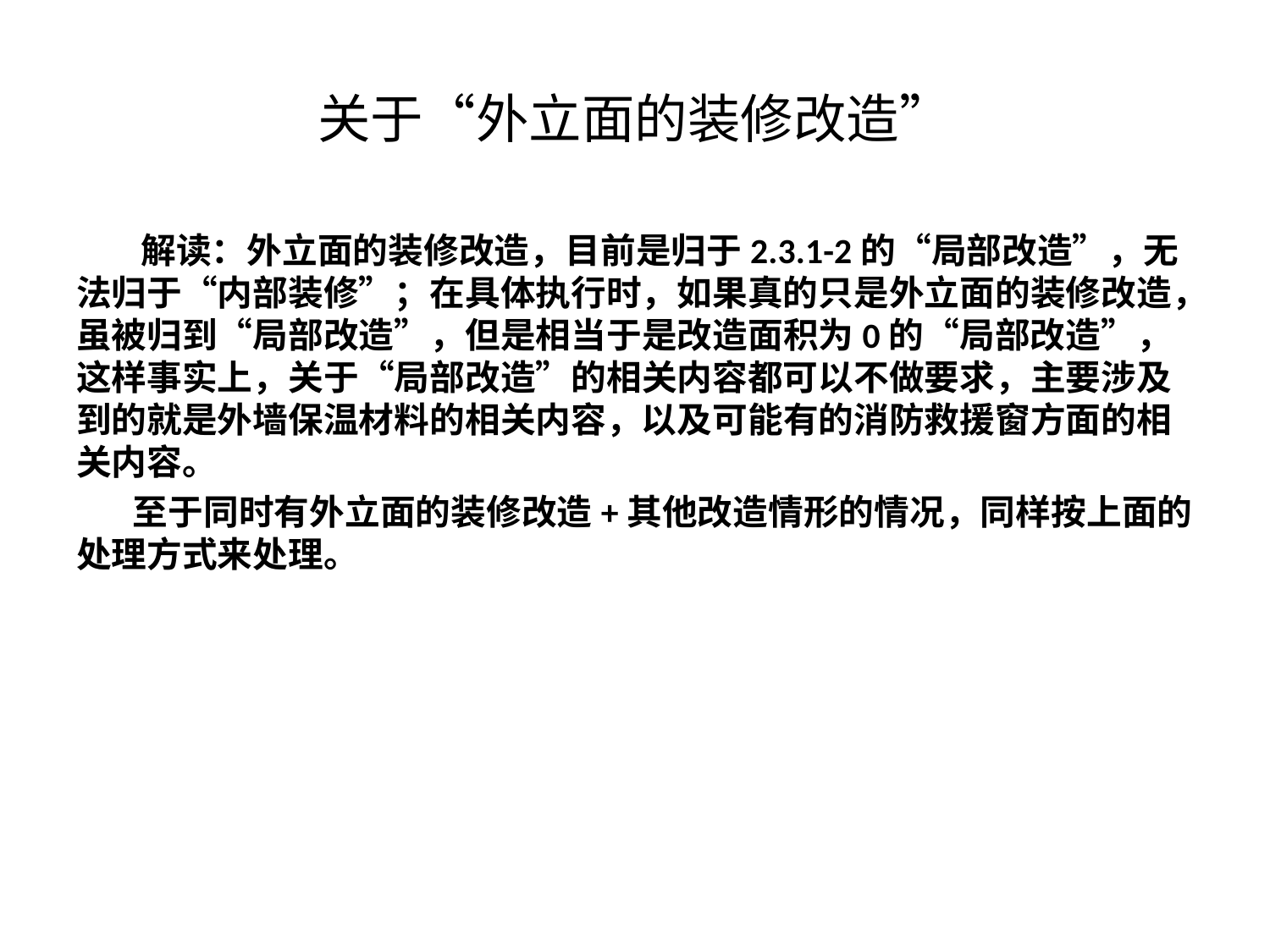

# 关于“外立面的装修改造”
       解读：外立面的装修改造，目前是归于2.3.1-2的“局部改造”，无法归于“内部装修”；在具体执行时，如果真的只是外立面的装修改造，虽被归到“局部改造”，但是相当于是改造面积为0的“局部改造”，这样事实上，关于“局部改造”的相关内容都可以不做要求，主要涉及到的就是外墙保温材料的相关内容，以及可能有的消防救援窗方面的相关内容。
      至于同时有外立面的装修改造+其他改造情形的情况，同样按上面的处理方式来处理。